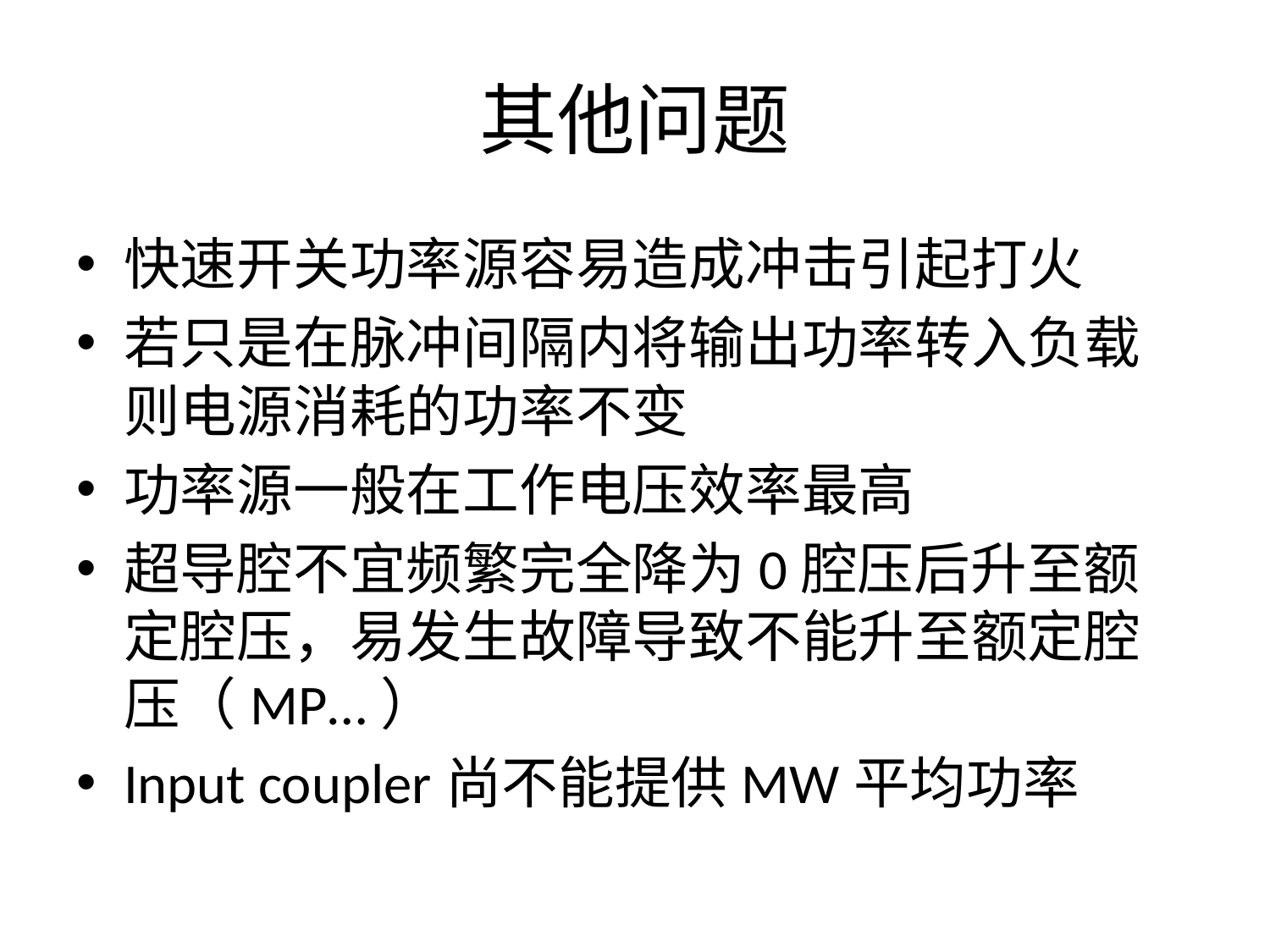

# 其他问题
快速开关功率源容易造成冲击引起打火
若只是在脉冲间隔内将输出功率转入负载则电源消耗的功率不变
功率源一般在工作电压效率最高
超导腔不宜频繁完全降为0腔压后升至额定腔压，易发生故障导致不能升至额定腔压（MP…）
Input coupler尚不能提供MW平均功率